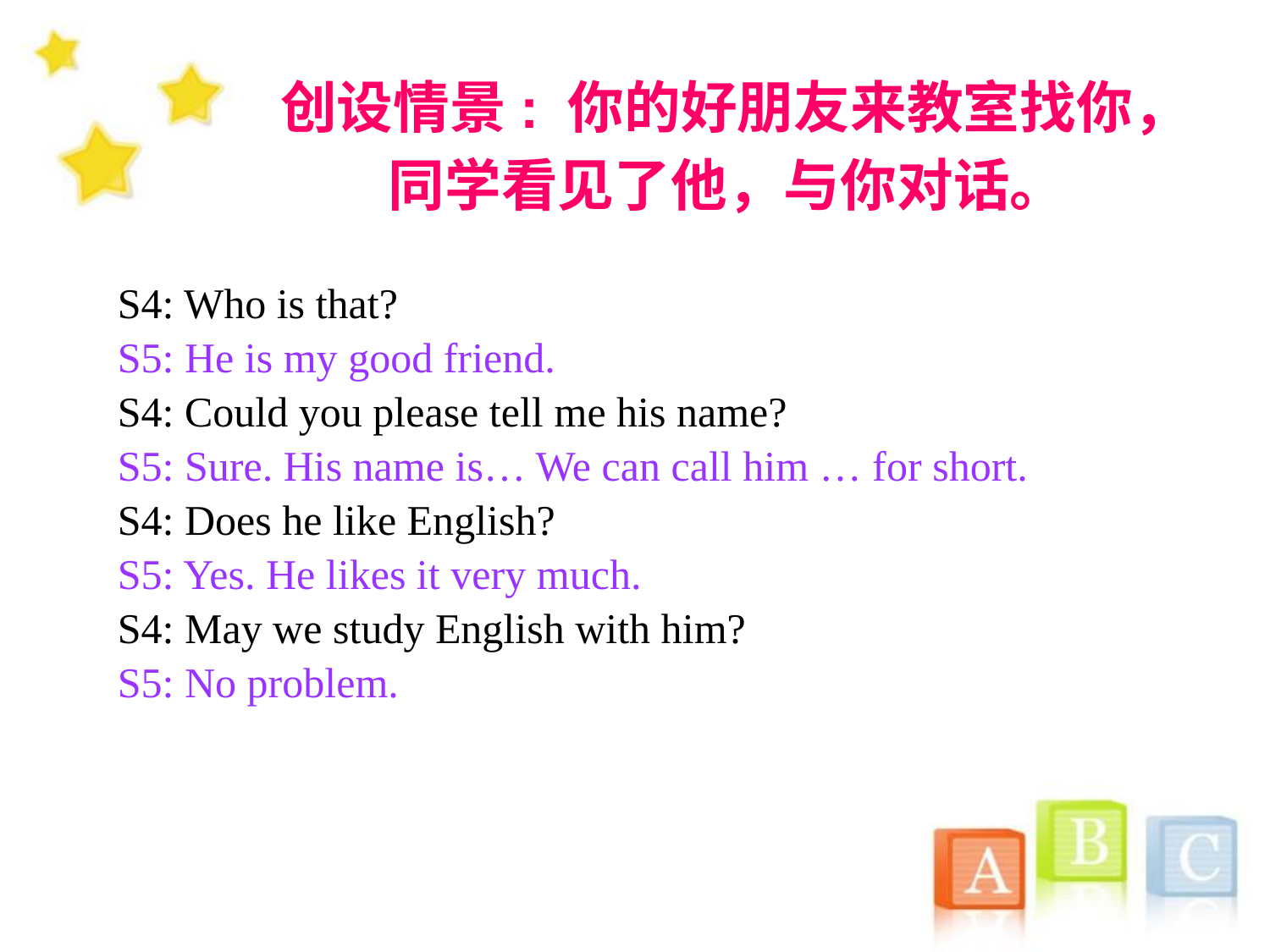

创设情景: 你的好朋友来教室找你，同学看见了他，与你对话。
S4: Who is that?
S5: He is my good friend.
S4: Could you please tell me his name?
S5: Sure. His name is… We can call him … for short.
S4: Does he like English?
S5: Yes. He likes it very much.
S4: May we study English with him?
S5: No problem.